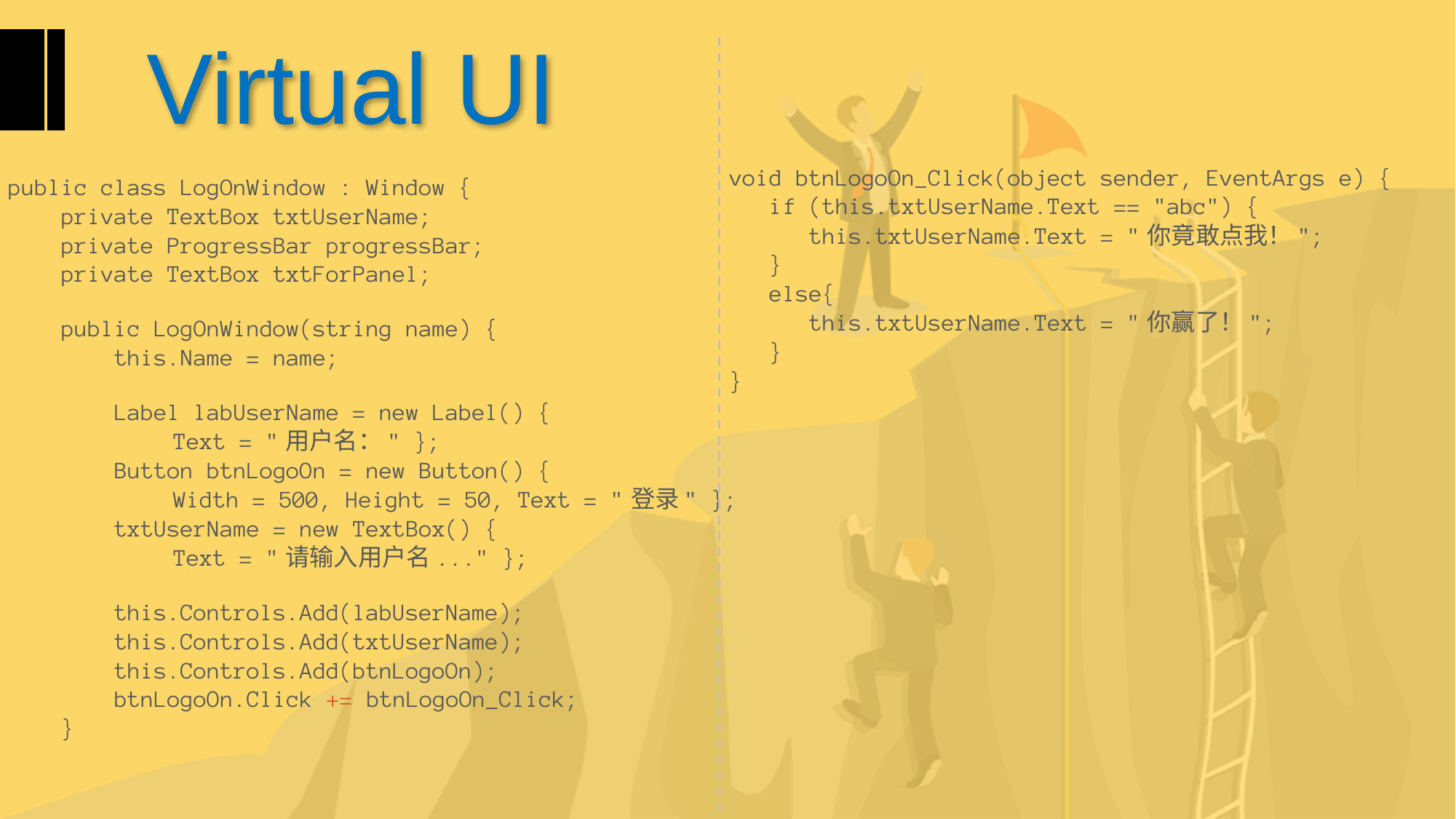

Virtual UI

void btnLogoOn_Click(object sender, EventArgs e) {
   if (this.txtUserName.Text == "abc") {
      this.txtUserName.Text = "你竟敢点我！";
   }
   else{
      this.txtUserName.Text = "你赢了！";
   }
}
    public class LogOnWindow : Window {
        private TextBox txtUserName;
        private ProgressBar progressBar;
        private TextBox txtForPanel;

        public LogOnWindow(string name) {
            this.Name = name;

            Label labUserName = new Label() {
		Text = "用户名：" };
            Button btnLogoOn = new Button() {
		Width = 500, Height = 50, Text = "登录" };
            txtUserName = new TextBox() {
		Text = "请输入用户名..." };

            this.Controls.Add(labUserName);
            this.Controls.Add(txtUserName);
            this.Controls.Add(btnLogoOn);
            btnLogoOn.Click += btnLogoOn_Click;
        }